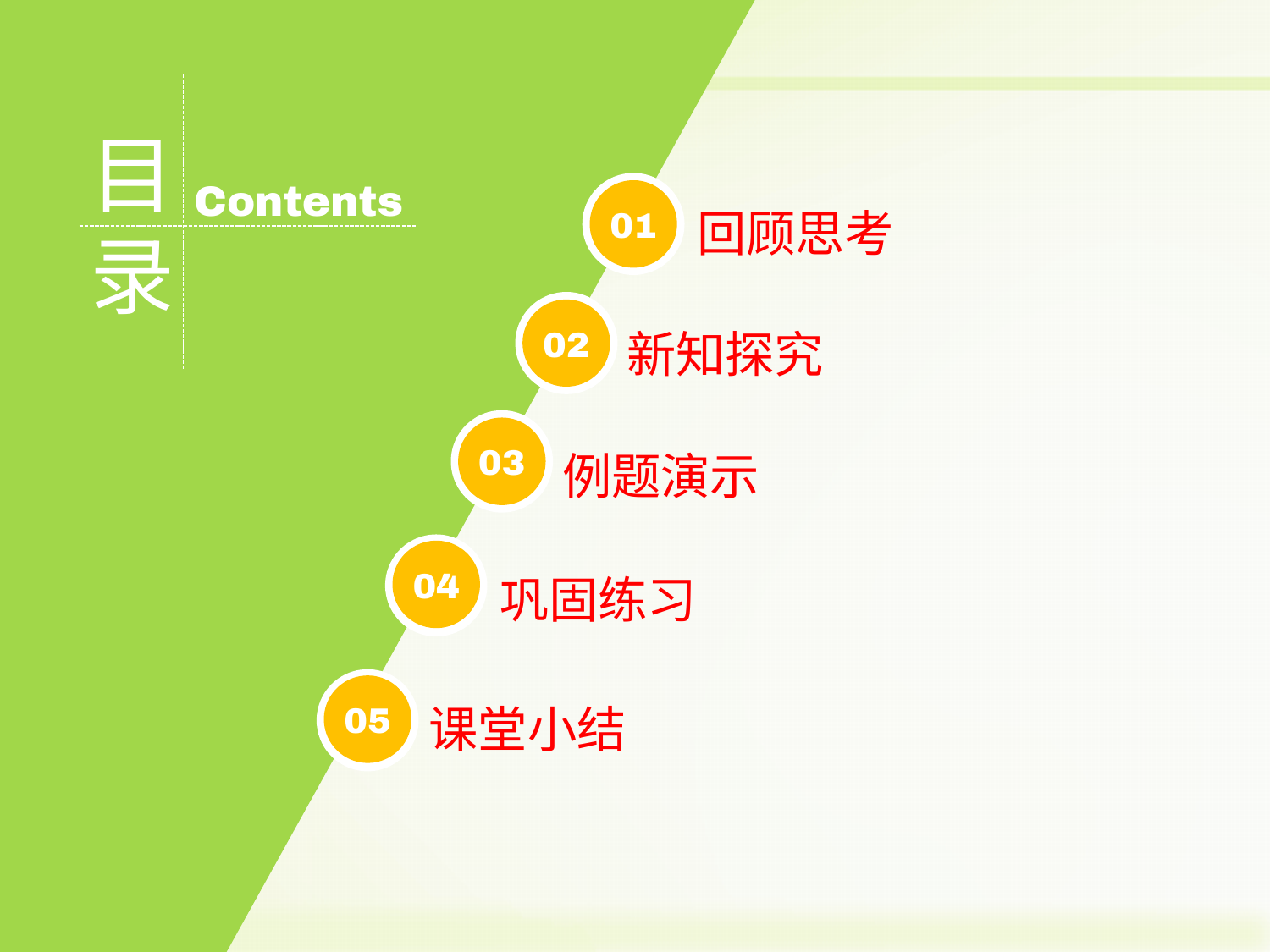

目录
Contents

01
回顾思考

02
新知探究

03
例题演示

04
巩固练习

05
课堂小结